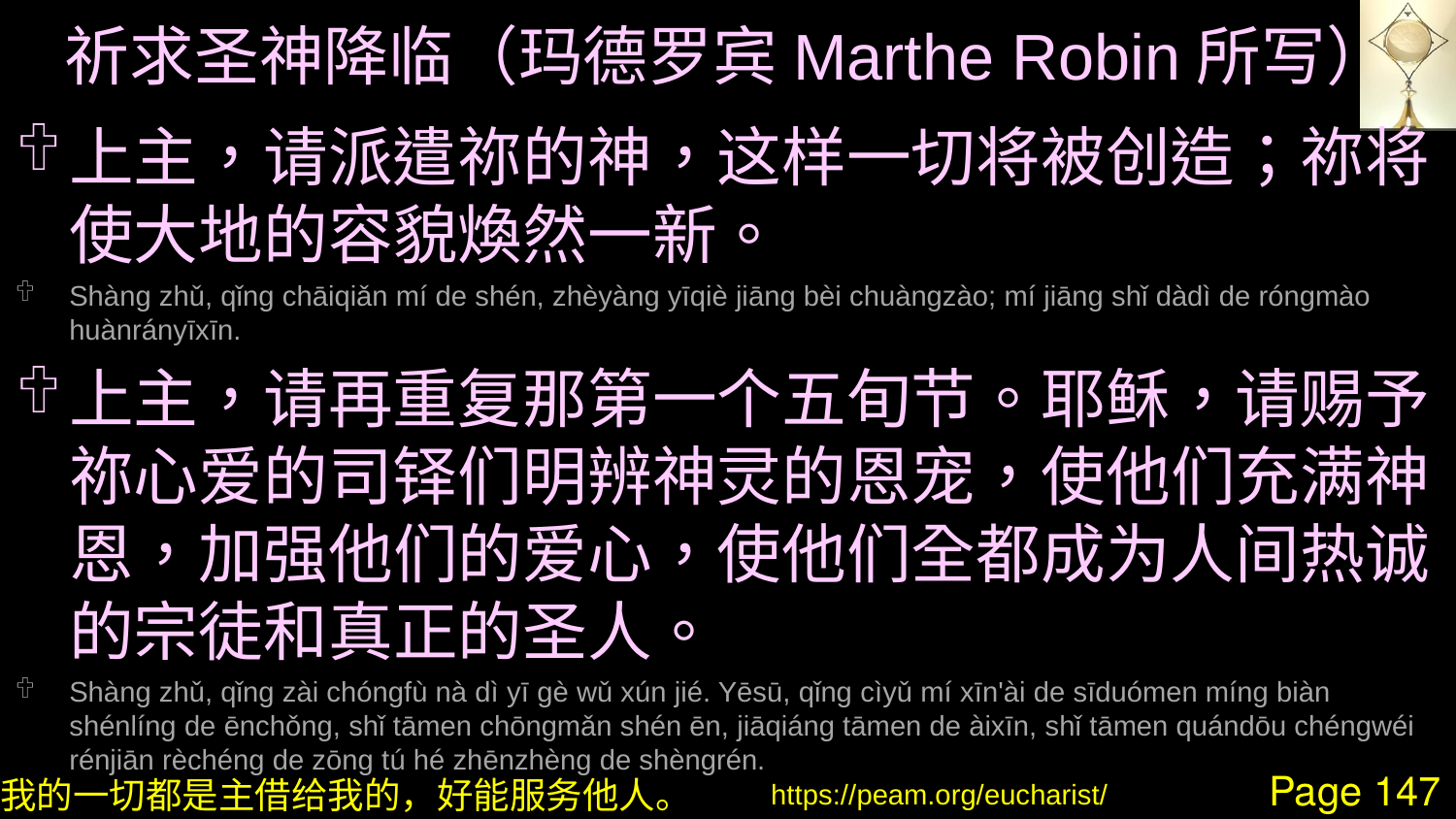

# 祈求圣神降临（玛德罗宾Marthe Robin所写）
上主，请派遣祢的神，这样一切将被创造；祢将使大地的容貌煥然一新。
Shàng zhǔ, qǐng chāiqiǎn mí de shén, zhèyàng yīqiè jiāng bèi chuàngzào; mí jiāng shǐ dàdì de róngmào huànrányīxīn.
上主，请再重复那第一个五旬节。耶稣，请赐予祢心爱的司铎们明辨神灵的恩宠，使他们充满神恩，加强他们的爱心，使他们全都成为人间热诚的宗徒和真正的圣人。
Shàng zhǔ, qǐng zài chóngfù nà dì yī gè wǔ xún jié. Yēsū, qǐng cìyǔ mí xīn'ài de sīduómen míng biàn shénlíng de ēnchǒng, shǐ tāmen chōngmǎn shén ēn, jiāqiáng tāmen de àixīn, shǐ tāmen quándōu chéngwéi rénjiān rèchéng de zōng tú hé zhēnzhèng de shèngrén.